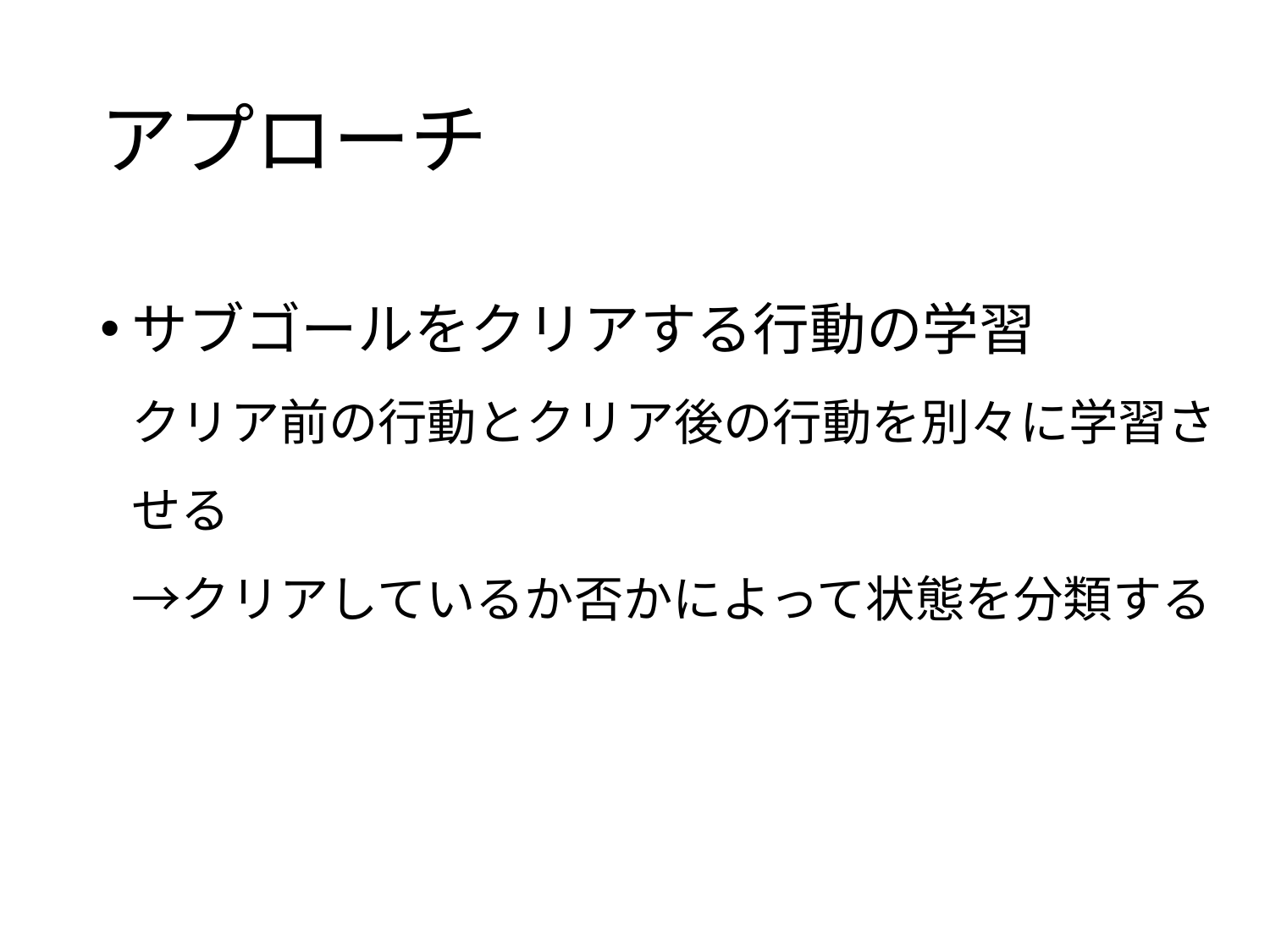

# アプローチ
サブゴールをクリアする行動の学習
クリア前の行動とクリア後の行動を別々に学習させる
→クリアしているか否かによって状態を分類する